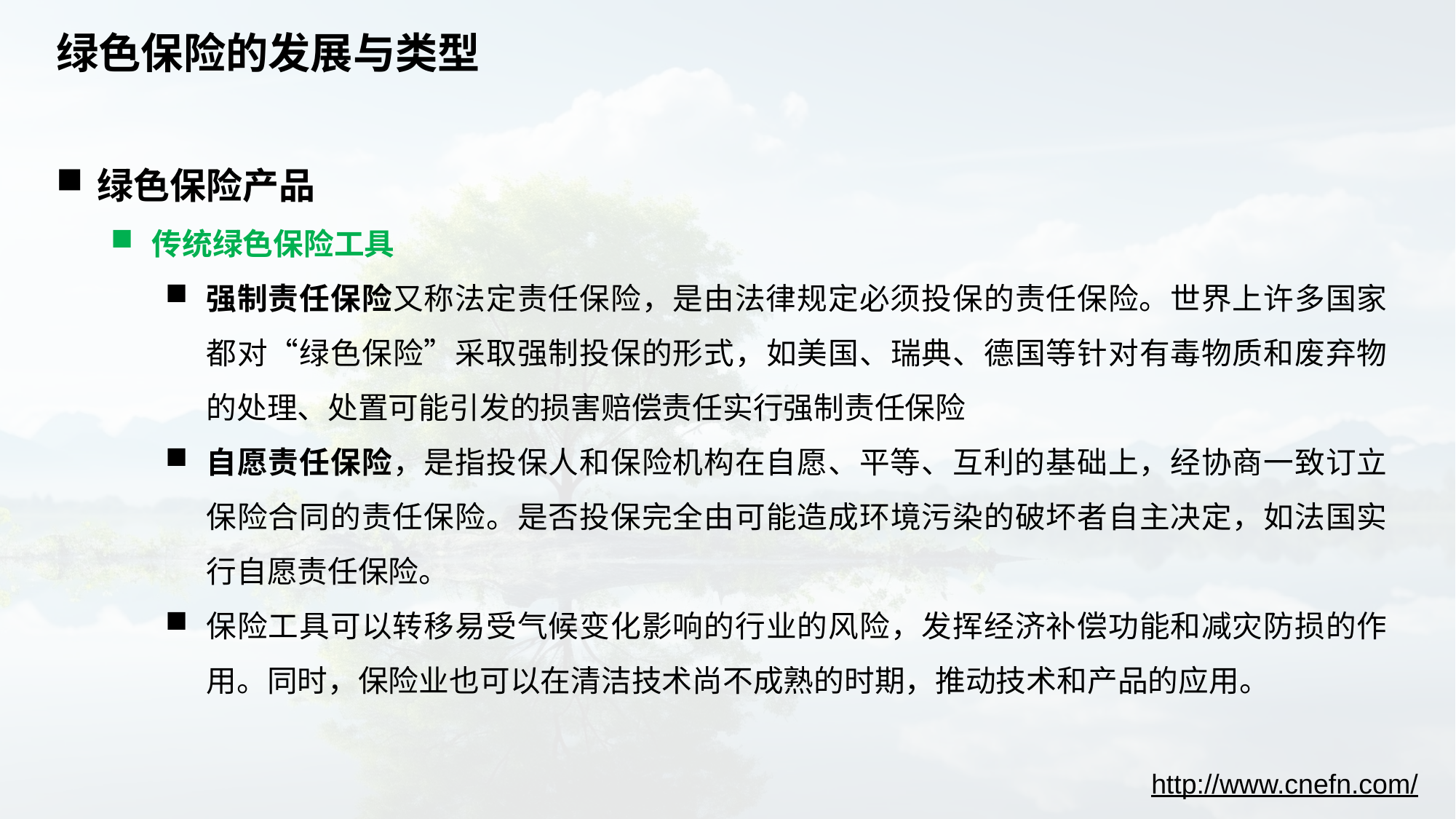

# 绿色保险的发展与类型
绿色保险产品
传统绿色保险工具
强制责任保险又称法定责任保险，是由法律规定必须投保的责任保险。世界上许多国家都对“绿色保险”采取强制投保的形式，如美国、瑞典、德国等针对有毒物质和废弃物的处理、处置可能引发的损害赔偿责任实行强制责任保险
自愿责任保险，是指投保人和保险机构在自愿、平等、互利的基础上，经协商一致订立保险合同的责任保险。是否投保完全由可能造成环境污染的破坏者自主决定，如法国实行自愿责任保险。
保险工具可以转移易受气候变化影响的行业的风险，发挥经济补偿功能和减灾防损的作用。同时，保险业也可以在清洁技术尚不成熟的时期，推动技术和产品的应用。